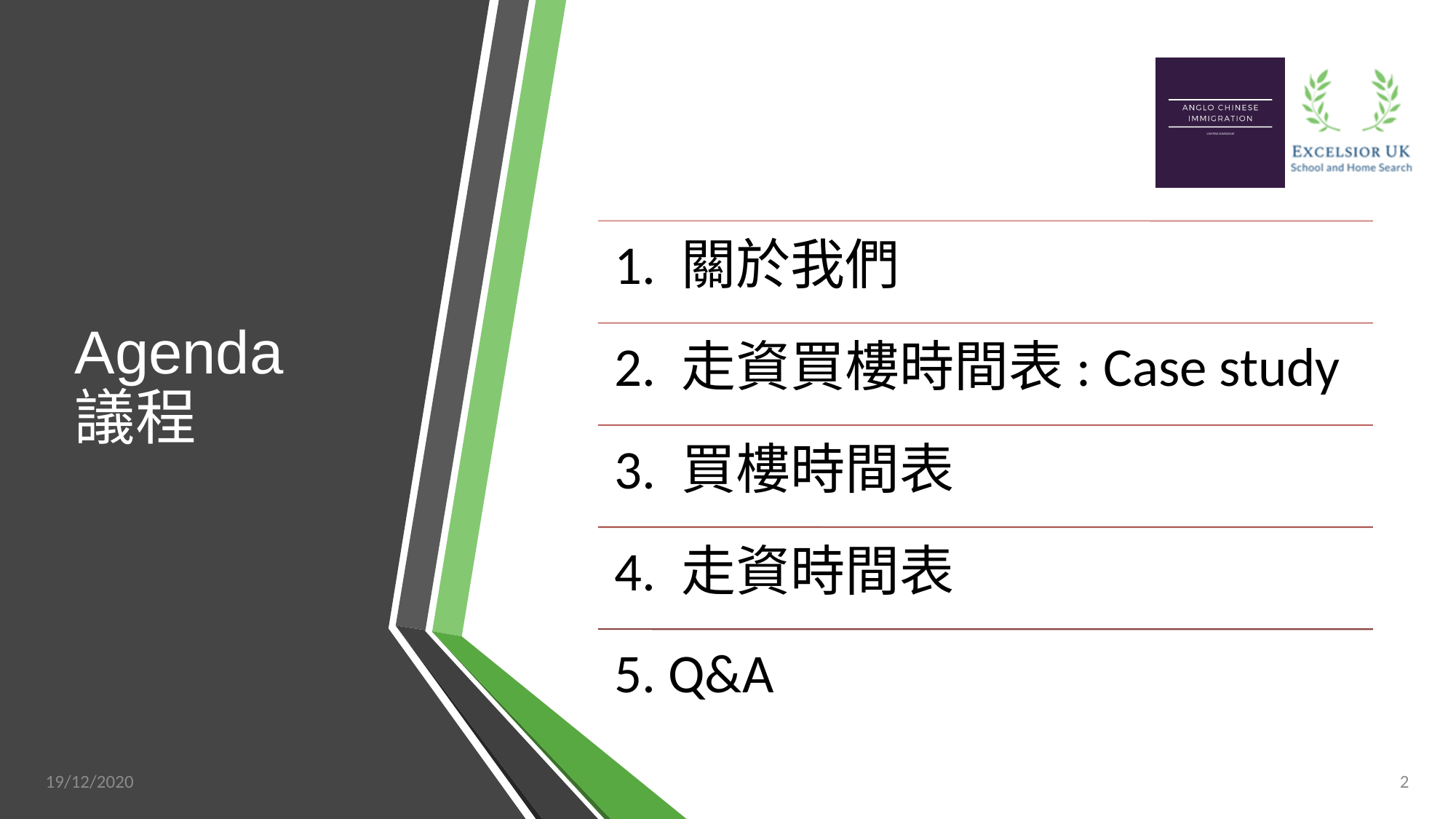

# Agenda 議程
1. 關於我們
2. 走資買樓時間表: Case study
3. 買樓時間表
4. 走資時間表
5. Q&A
19/12/2020
2